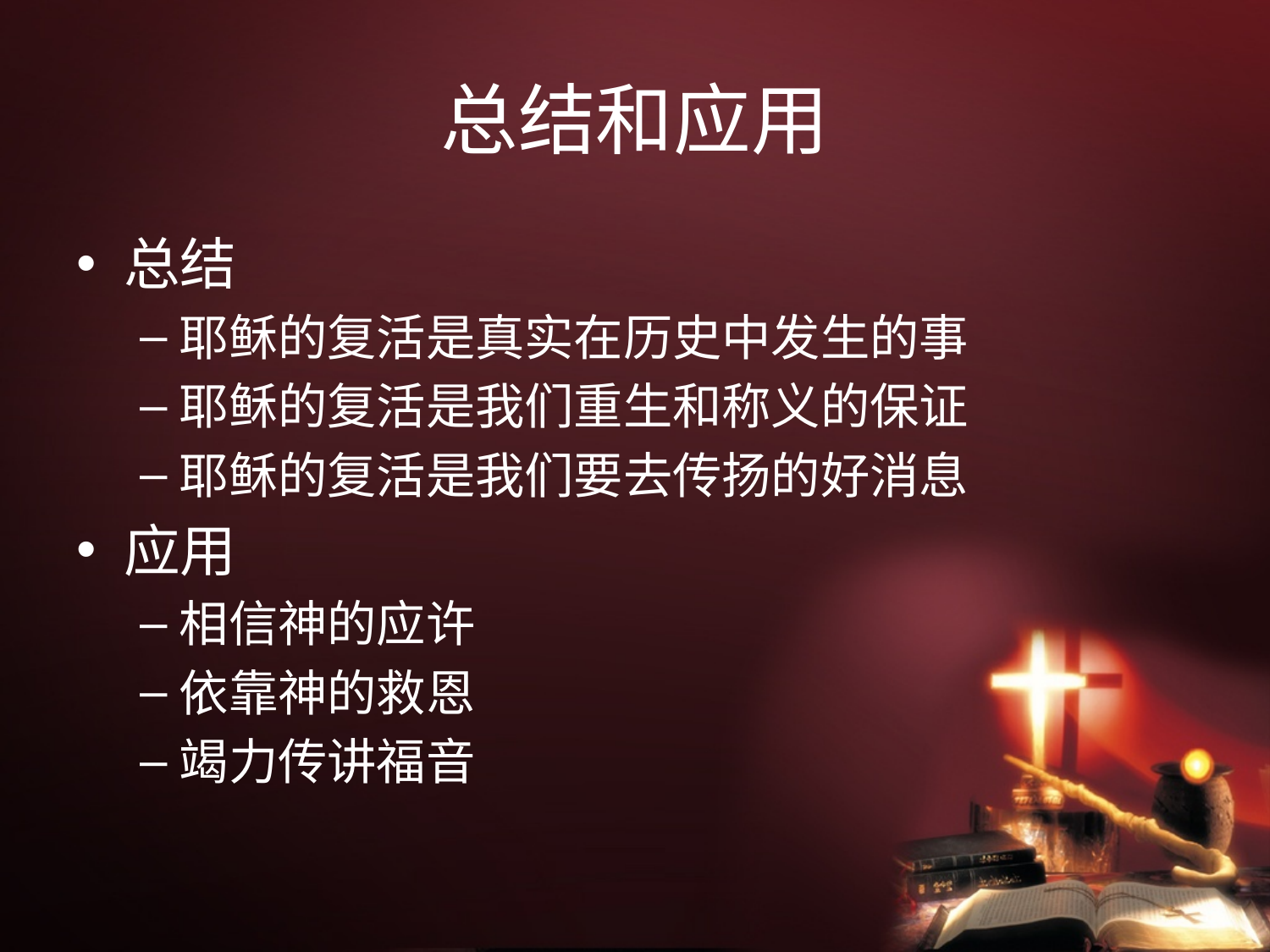

# 总结和应用
总结
耶稣的复活是真实在历史中发生的事
耶稣的复活是我们重生和称义的保证
耶稣的复活是我们要去传扬的好消息
应用
相信神的应许
依靠神的救恩
竭力传讲福音